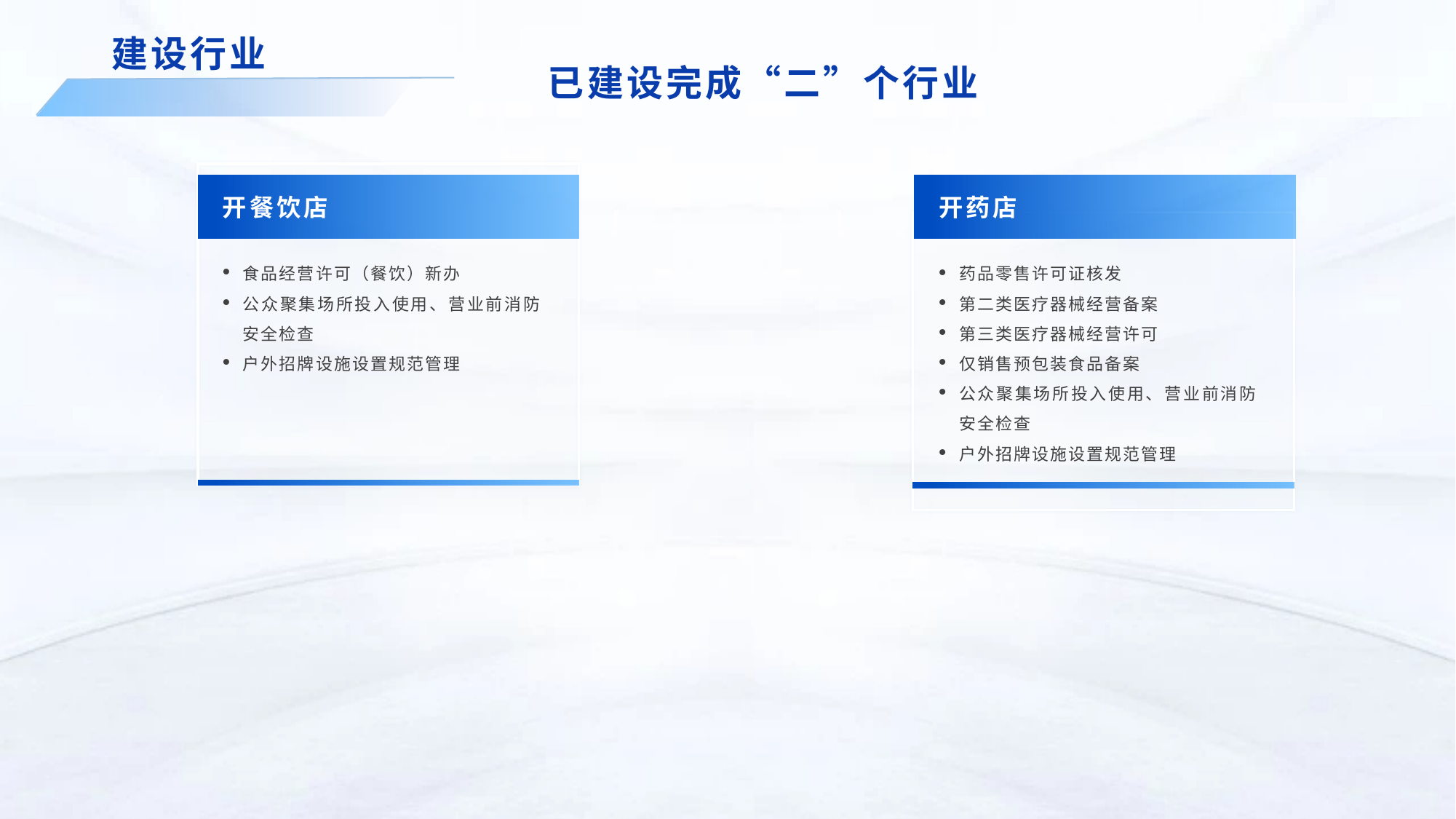

建设行业
已建设完成“二”个行业

开药店

药品零售许可证核发
第二类医疗器械经营备案
第三类医疗器械经营许可
仅销售预包装食品备案
公众聚集场所投入使用、营业前消防安全检查
户外招牌设施设置规范管理
开餐饮店
食品经营许可（餐饮）新办
公众聚集场所投入使用、营业前消防安全检查
户外招牌设施设置规范管理